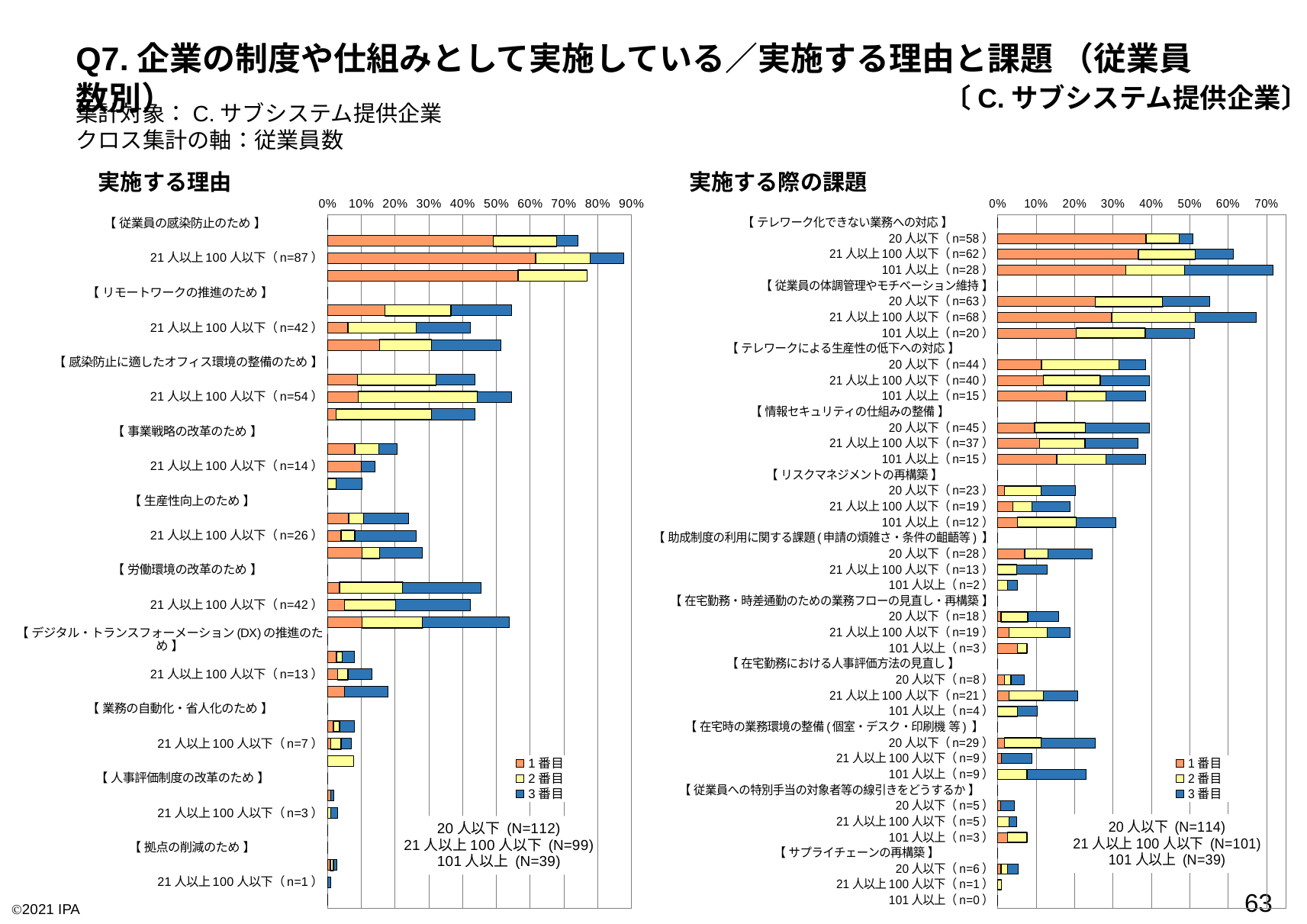

Q7.企業の制度や仕組みとして実施している／実施する理由と課題 （従業員数別）
〔C.サブシステム提供企業〕
集計対象：C.サブシステム提供企業
クロス集計の軸：従業員数
実施する理由
実施する際の課題

### Chart:

| Category | 1番目 | 2番目 | 3番目 |
|---|---|---|---|
| 【 従業員の感染防止のため 】                 | 0.0 | 0.0 | 0.0 |
| 20人以下（n=83） | 0.49107142857142855 | 0.1875 | 0.0625 |
| 21人以上100人以下（n=87） | 0.6161616161616161 | 0.16161616161616163 | 0.10101010101010101 |
| 101人以上（n=30） | 0.5641025641025641 | 0.20512820512820512 | 0.0 |
| 【 リモートワークの推進のため 】               | 0.0 | 0.0 | 0.0 |
| 20人以下（n=61） | 0.16964285714285715 | 0.19642857142857142 | 0.17857142857142858 |
| 21人以上100人以下（n=42） | 0.06060606060606061 | 0.20202020202020202 | 0.16161616161616163 |
| 101人以上（n=20） | 0.15384615384615385 | 0.15384615384615385 | 0.20512820512820512 |
| 【 感染防止に適したオフィス環境の整備のため 】 | 0.0 | 0.0 | 0.0 |
| 20人以下（n=49） | 0.08928571428571429 | 0.23214285714285715 | 0.11607142857142858 |
| 21人以上100人以下（n=54） | 0.09090909090909091 | 0.35353535353535354 | 0.10101010101010101 |
| 101人以上（n=17） | 0.02564102564102564 | 0.28205128205128205 | 0.1282051282051282 |
| 【 事業戦略の改革のため 】                  | 0.0 | 0.0 | 0.0 |
| 20人以下（n=23） | 0.08035714285714286 | 0.07142857142857142 | 0.05357142857142857 |
| 21人以上100人以下（n=14） | 0.10101010101010101 | 0.0 | 0.04040404040404041 |
| 101人以上（n=4） | 0.0 | 0.02564102564102564 | 0.07692307692307693 |
| 【 生産性向上のため 】                    | 0.0 | 0.0 | 0.0 |
| 20人以下（n=27） | 0.0625 | 0.044642857142857144 | 0.13392857142857142 |
| 21人以上100人以下（n=26） | 0.04040404040404041 | 0.04040404040404041 | 0.18181818181818182 |
| 101人以上（n=11） | 0.10256410256410256 | 0.05128205128205128 | 0.1282051282051282 |
| 【 労働環境の改革のため 】                  | 0.0 | 0.0 | 0.0 |
| 20人以下（n=51） | 0.03571428571428571 | 0.1875 | 0.23214285714285715 |
| 21人以上100人以下（n=42） | 0.050505050505050504 | 0.15151515151515152 | 0.2222222222222222 |
| 101人以上（n=21） | 0.10256410256410256 | 0.1794871794871795 | 0.2564102564102564 |
| 【 デジタル・トランスフォーメーション(DX)の推進のため 】 | 0.0 | 0.0 | 0.0 |
| 20人以下（n=9） | 0.026785714285714284 | 0.017857142857142856 | 0.03571428571428571 |
| 21人以上100人以下（n=13） | 0.030303030303030304 | 0.030303030303030304 | 0.0707070707070707 |
| 101人以上（n=7） | 0.05128205128205128 | 0.0 | 0.1282051282051282 |
| 【 業務の自動化・省人化のため 】               | 0.0 | 0.0 | 0.0 |
| 20人以下（n=9） | 0.017857142857142856 | 0.017857142857142856 | 0.044642857142857144 |
| 21人以上100人以下（n=7） | 0.010101010101010102 | 0.030303030303030304 | 0.030303030303030304 |
| 101人以上（n=3） | 0.0 | 0.07692307692307693 | 0.0 |
| 【 人事評価制度の改革のため 】                | 0.0 | 0.0 | 0.0 |
| 20人以下（n=2） | 0.008928571428571428 | 0.0 | 0.008928571428571428 |
| 21人以上100人以下（n=3） | 0.0 | 0.010101010101010102 | 0.020202020202020204 |
| 101人以上（n=0） | 0.0 | 0.0 | 0.0 |
| 【 拠点の削減のため 】                    | 0.0 | 0.0 | 0.0 |
| 20人以下（n=3） | 0.008928571428571428 | 0.008928571428571428 | 0.008928571428571428 |
| 21人以上100人以下（n=1） | 0.0 | 0.0 | 0.010101010101010102 |
| 101人以上（n=0） | 0.0 | 0.0 | 0.0 |

### Chart:

| Category | 1番目 | 2番目 | 3番目 |
|---|---|---|---|
| 【 テレワーク化できない業務への対応 】             | 0.0 | 0.0 | 0.0 |
| 20人以下（n=58） | 0.38596491228070173 | 0.08771929824561403 | 0.03508771929824561 |
| 21人以上100人以下（n=62） | 0.36633663366336633 | 0.1485148514851485 | 0.09900990099009901 |
| 101人以上（n=28） | 0.3333333333333333 | 0.15384615384615385 | 0.23076923076923078 |
| 【 従業員の体調管理やモチベーション維持 】 | 0.0 | 0.0 | 0.0 |
| 20人以下（n=63） | 0.2543859649122807 | 0.17543859649122806 | 0.12280701754385964 |
| 21人以上100人以下（n=68） | 0.297029702970297 | 0.21782178217821782 | 0.15841584158415842 |
| 101人以上（n=20） | 0.20512820512820512 | 0.1794871794871795 | 0.1282051282051282 |
| 【 テレワークによる生産性の低下への対応 】           | 0.0 | 0.0 | 0.0 |
| 20人以下（n=44） | 0.11403508771929824 | 0.20175438596491227 | 0.07017543859649122 |
| 21人以上100人以下（n=40） | 0.1188118811881188 | 0.1485148514851485 | 0.12871287128712872 |
| 101人以上（n=15） | 0.1794871794871795 | 0.10256410256410256 | 0.10256410256410256 |
| 【 情報セキュリティの仕組みの整備 】              | 0.0 | 0.0 | 0.0 |
| 20人以下（n=45） | 0.09649122807017543 | 0.13157894736842105 | 0.16666666666666666 |
| 21人以上100人以下（n=37） | 0.10891089108910891 | 0.1188118811881188 | 0.13861386138613863 |
| 101人以上（n=15） | 0.15384615384615385 | 0.1282051282051282 | 0.10256410256410256 |
| 【 リスクマネジメントの再構築 】                | 0.0 | 0.0 | 0.0 |
| 20人以下（n=23） | 0.017543859649122806 | 0.09649122807017543 | 0.08771929824561403 |
| 21人以上100人以下（n=19） | 0.039603960396039604 | 0.04950495049504951 | 0.09900990099009901 |
| 101人以上（n=12） | 0.05128205128205128 | 0.15384615384615385 | 0.10256410256410256 |
| 【 助成制度の利用に関する課題(申請の煩雑さ・条件の齟齬等) 】 | 0.0 | 0.0 | 0.0 |
| 20人以下（n=28） | 0.07017543859649122 | 0.06140350877192982 | 0.11403508771929824 |
| 21人以上100人以下（n=13） | 0.0 | 0.04950495049504951 | 0.07920792079207921 |
| 101人以上（n=2） | 0.0 | 0.02564102564102564 | 0.02564102564102564 |
| 【 在宅勤務・時差通勤のための業務フローの見直し・再構築 】 | 0.0 | 0.0 | 0.0 |
| 20人以下（n=18） | 0.008771929824561403 | 0.07017543859649122 | 0.07894736842105263 |
| 21人以上100人以下（n=19） | 0.0297029702970297 | 0.09900990099009901 | 0.0594059405940594 |
| 101人以上（n=3） | 0.05128205128205128 | 0.02564102564102564 | 0.0 |
| 【 在宅勤務における人事評価方法の見直し 】           | 0.0 | 0.0 | 0.0 |
| 20人以下（n=8） | 0.017543859649122806 | 0.017543859649122806 | 0.03508771929824561 |
| 21人以上100人以下（n=21） | 0.0297029702970297 | 0.0891089108910891 | 0.0891089108910891 |
| 101人以上（n=4） | 0.0 | 0.05128205128205128 | 0.05128205128205128 |
| 【 在宅時の業務環境の整備(個室・デスク・印刷機 等) 】    | 0.0 | 0.0 | 0.0 |
| 20人以下（n=29） | 0.017543859649122806 | 0.09649122807017543 | 0.14035087719298245 |
| 21人以上100人以下（n=9） | 0.009900990099009901 | 0.0 | 0.07920792079207921 |
| 101人以上（n=9） | 0.0 | 0.07692307692307693 | 0.15384615384615385 |
| 【 従業員への特別手当の対象者等の線引きをどうするか 】     | 0.0 | 0.0 | 0.0 |
| 20人以下（n=5） | 0.008771929824561403 | 0.0 | 0.03508771929824561 |
| 21人以上100人以下（n=5） | 0.0 | 0.0297029702970297 | 0.019801980198019802 |
| 101人以上（n=3） | 0.02564102564102564 | 0.05128205128205128 | 0.0 |
| 【 サプライチェーンの再構築 】                 | 0.0 | 0.0 | 0.0 |
| 20人以下（n=6） | 0.008771929824561403 | 0.017543859649122806 | 0.02631578947368421 |
| 21人以上100人以下（n=1） | 0.0 | 0.009900990099009901 | 0.0 |
| 101人以上（n=0） | 0.0 | 0.0 | 0.0 |